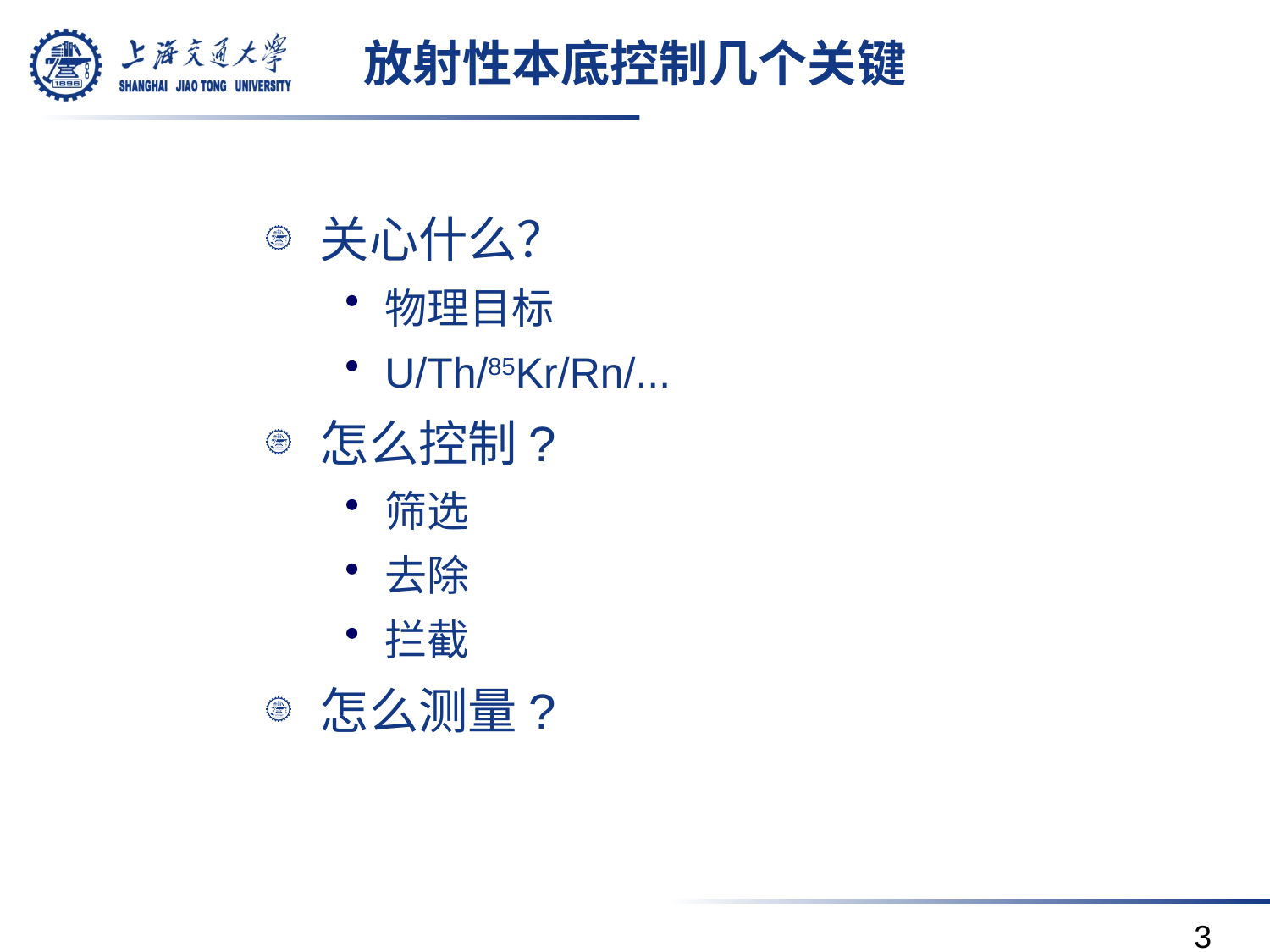

# 放射性本底控制几个关键
关心什么？
物理目标
U/Th/85Kr/Rn/...
怎么控制?
筛选
去除
拦截
怎么测量?